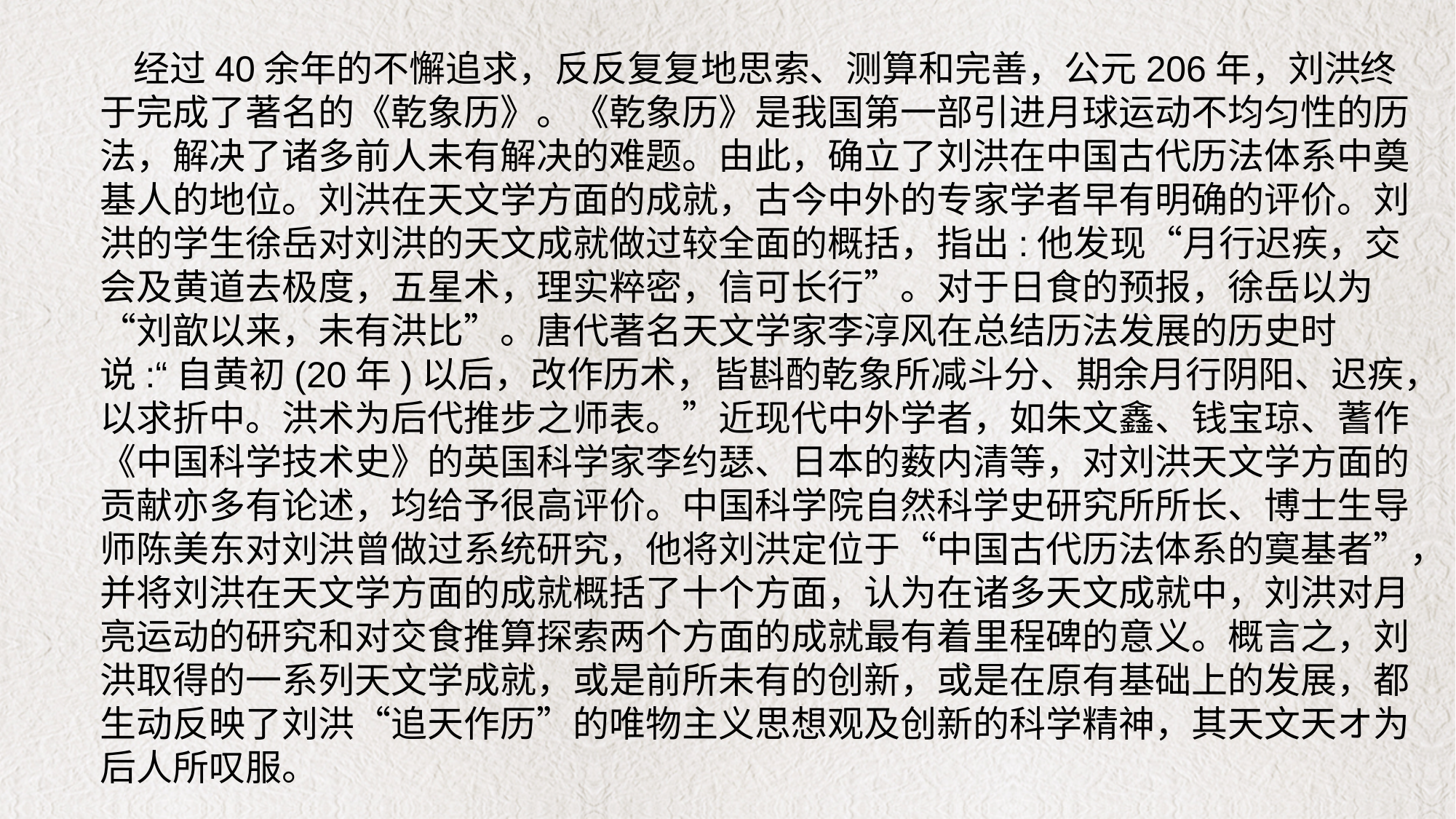

经过40余年的不懈追求，反反复复地思索、测算和完善，公元206年，刘洪终于完成了著名的《乾象历》。《乾象历》是我国第一部引进月球运动不均匀性的历法，解决了诸多前人未有解决的难题。由此，确立了刘洪在中国古代历法体系中奠基人的地位。刘洪在天文学方面的成就，古今中外的专家学者早有明确的评价。刘洪的学生徐岳对刘洪的天文成就做过较全面的概括，指出:他发现“月行迟疾，交会及黄道去极度，五星术，理实粹密，信可长行”。对于日食的预报，徐岳以为“刘歆以来，未有洪比”。唐代著名天文学家李淳风在总结历法发展的历史时说:“自黄初(20年)以后，改作历术，皆斟酌乾象所减斗分、期余月行阴阳、迟疾，以求折中。洪术为后代推步之师表。”近现代中外学者，如朱文鑫、钱宝琼、蓍作《中国科学技术史》的英国科学家李约瑟、日本的薮内清等，对刘洪天文学方面的贡献亦多有论述，均给予很高评价。中国科学院自然科学史研究所所长、博士生导师陈美东对刘洪曾做过系统研究，他将刘洪定位于“中国古代历法体系的寞基者”，并将刘洪在天文学方面的成就概括了十个方面，认为在诸多天文成就中，刘洪对月亮运动的研究和对交食推算探索两个方面的成就最有着里程碑的意义。概言之，刘洪取得的一系列天文学成就，或是前所未有的创新，或是在原有基础上的发展，都生动反映了刘洪“追天作历”的唯物主义思想观及创新的科学精神，其天文天オ为后人所叹服。